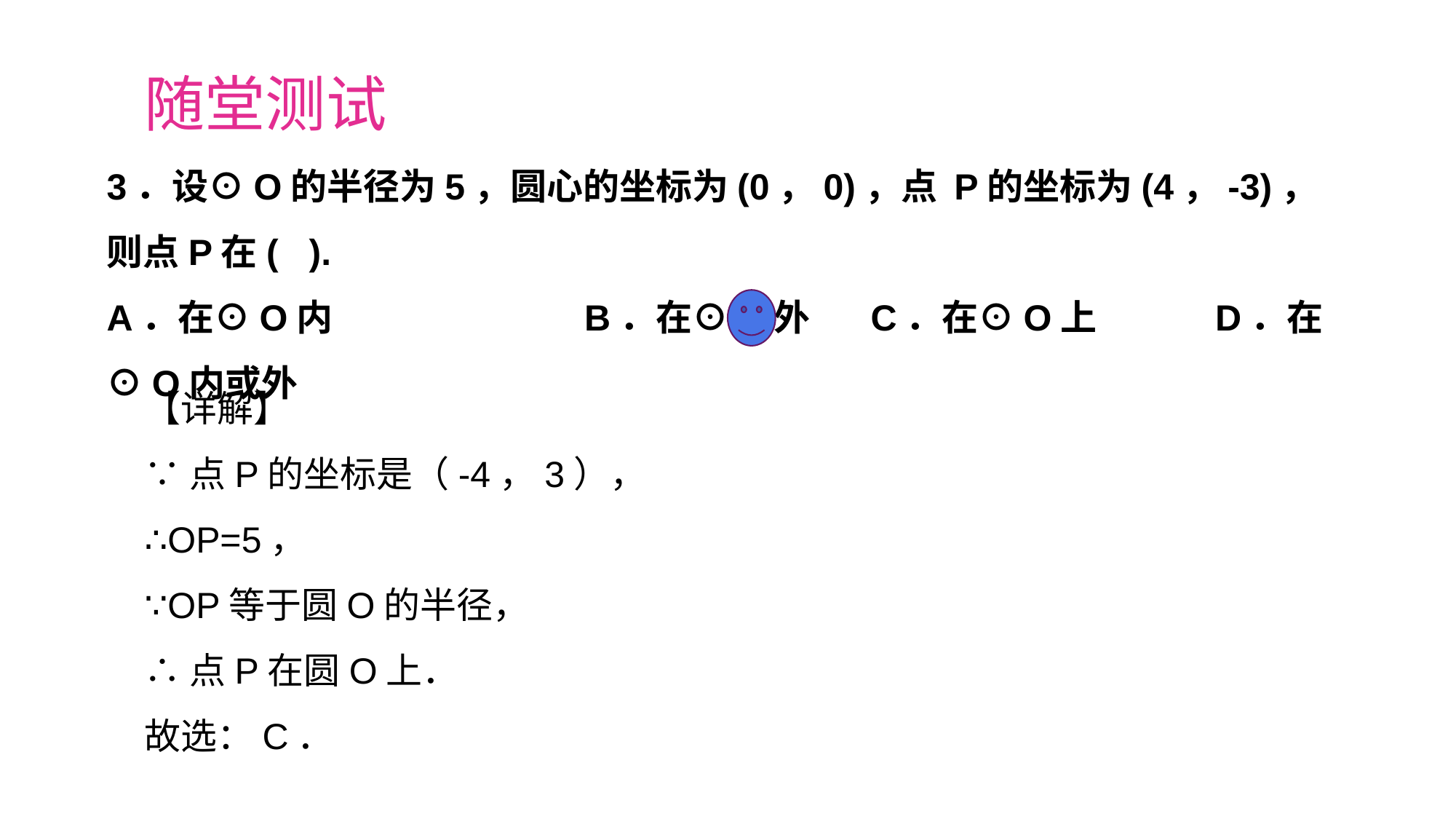

随堂测试
3．设⊙O的半径为5，圆心的坐标为(0，0)，点 P的坐标为(4，-3)，则点P在(   ).
A．在⊙O内	      B．在⊙O外	C．在⊙O上	 D．在⊙O内或外

【详解】
∵点P的坐标是（-4，3），
∴OP=5，
∵OP等于圆O的半径，
∴点P在圆O上．
故选：C．